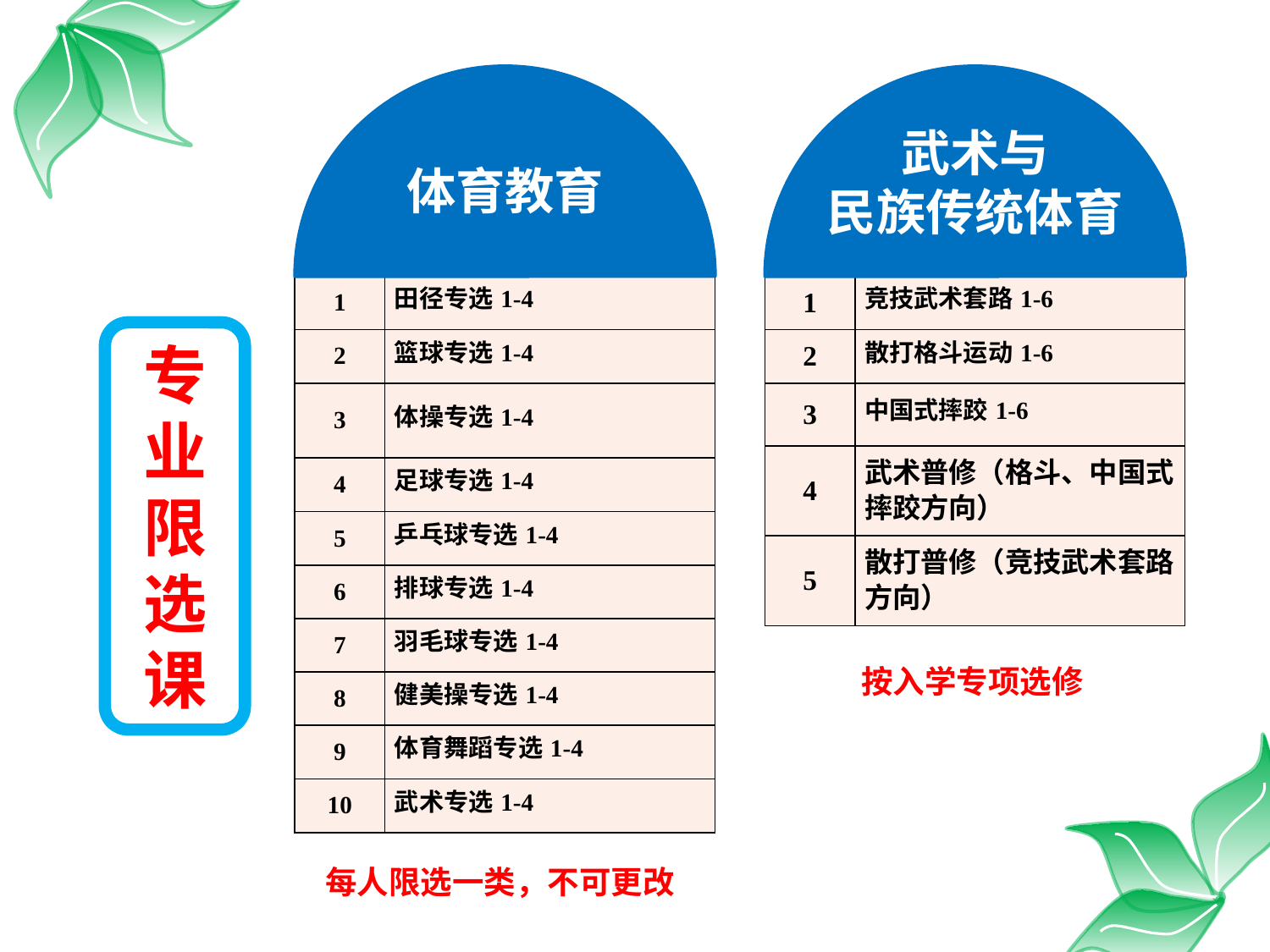

体育教育

武术与
民族传统体育
| 1 | 田径专选1-4 |
| --- | --- |
| 2 | 篮球专选1-4 |
| 3 | 体操专选1-4 |
| 4 | 足球专选1-4 |
| 5 | 乒乓球专选1-4 |
| 6 | 排球专选1-4 |
| 7 | 羽毛球专选1-4 |
| 8 | 健美操专选1-4 |
| 9 | 体育舞蹈专选1-4 |
| 10 | 武术专选1-4 |
| 1 | 竞技武术套路1-6 |
| --- | --- |
| 2 | 散打格斗运动1-6 |
| 3 | 中国式摔跤1-6 |
| 4 | 武术普修（格斗、中国式摔跤方向） |
| 5 | 散打普修（竞技武术套路方向） |
专业限选课
按入学专项选修
每人限选一类，不可更改